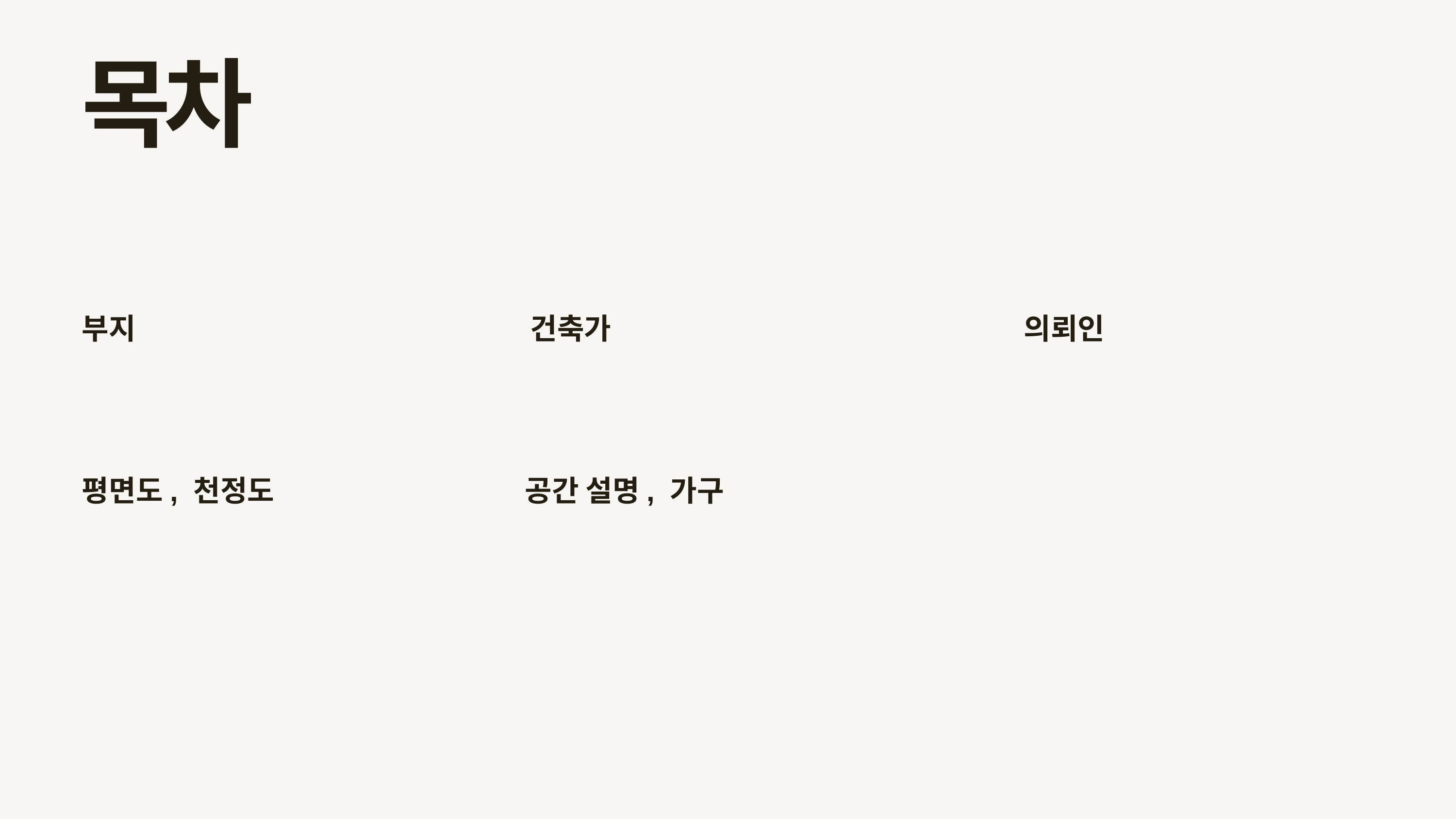

목차
부지
건축가
의뢰인
평면도, 천정도
공간 설명, 가구